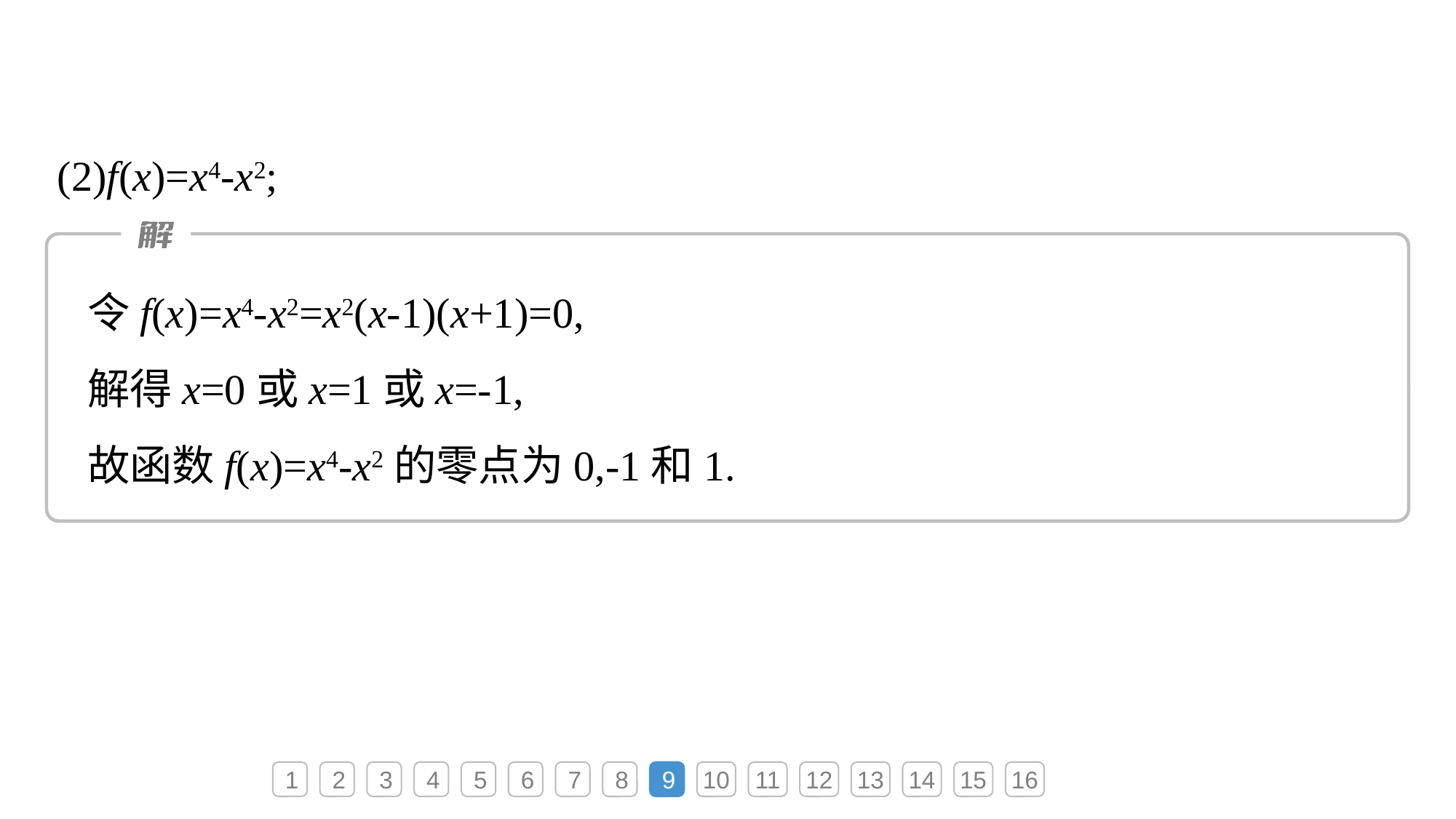

(2)f(x)=x4-x2;

令f(x)=x4-x2=x2(x-1)(x+1)=0,
解得x=0或x=1或x=-1,
故函数f(x)=x4-x2的零点为0,-1和1.
1
2
3
4
5
6
7
8
9
10
11
12
13
14
15
16